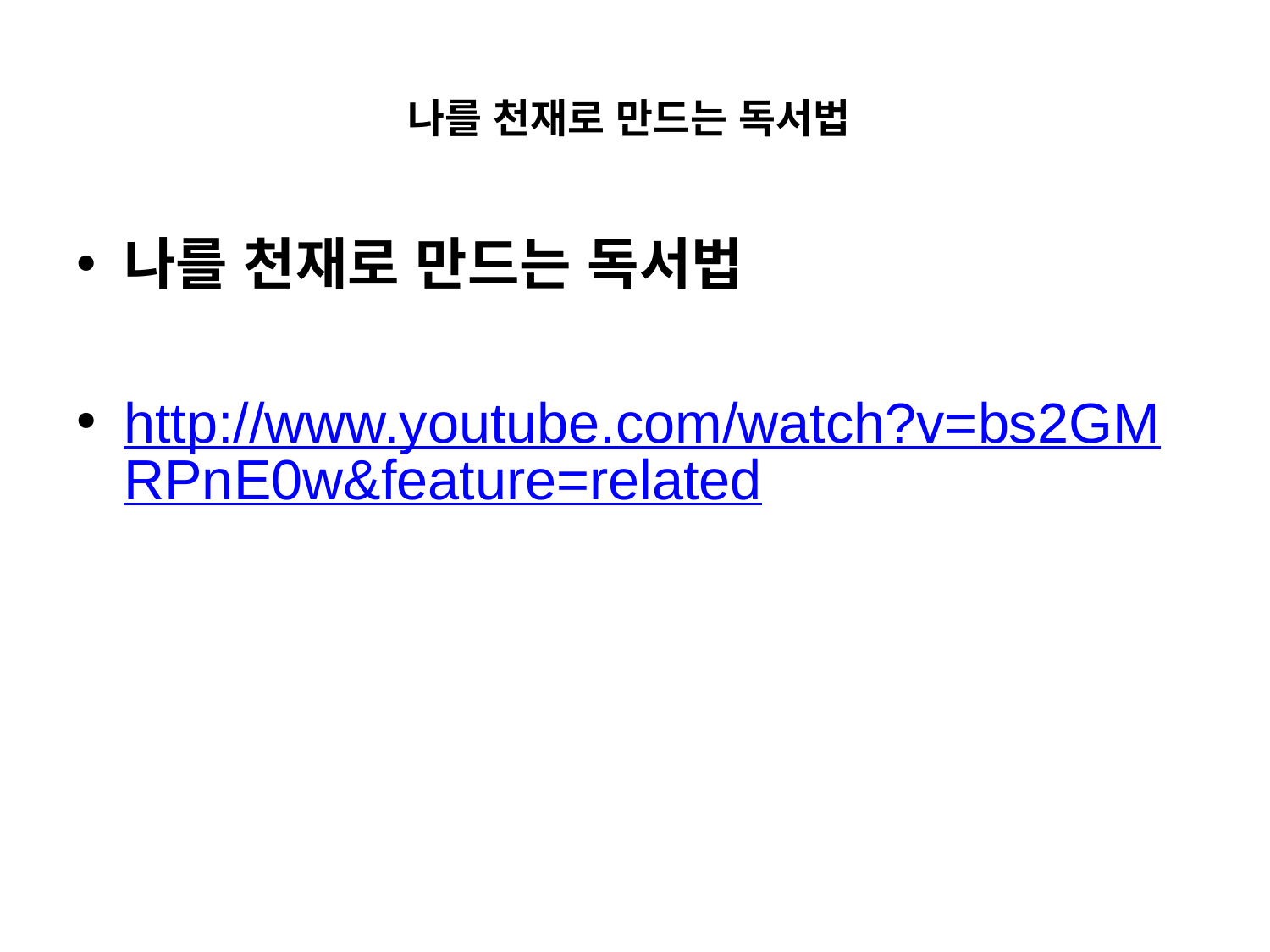

# 나를 천재로 만드는 독서법
나를 천재로 만드는 독서법

http://www.youtube.com/watch?v=bs2GMRPnE0w&feature=related